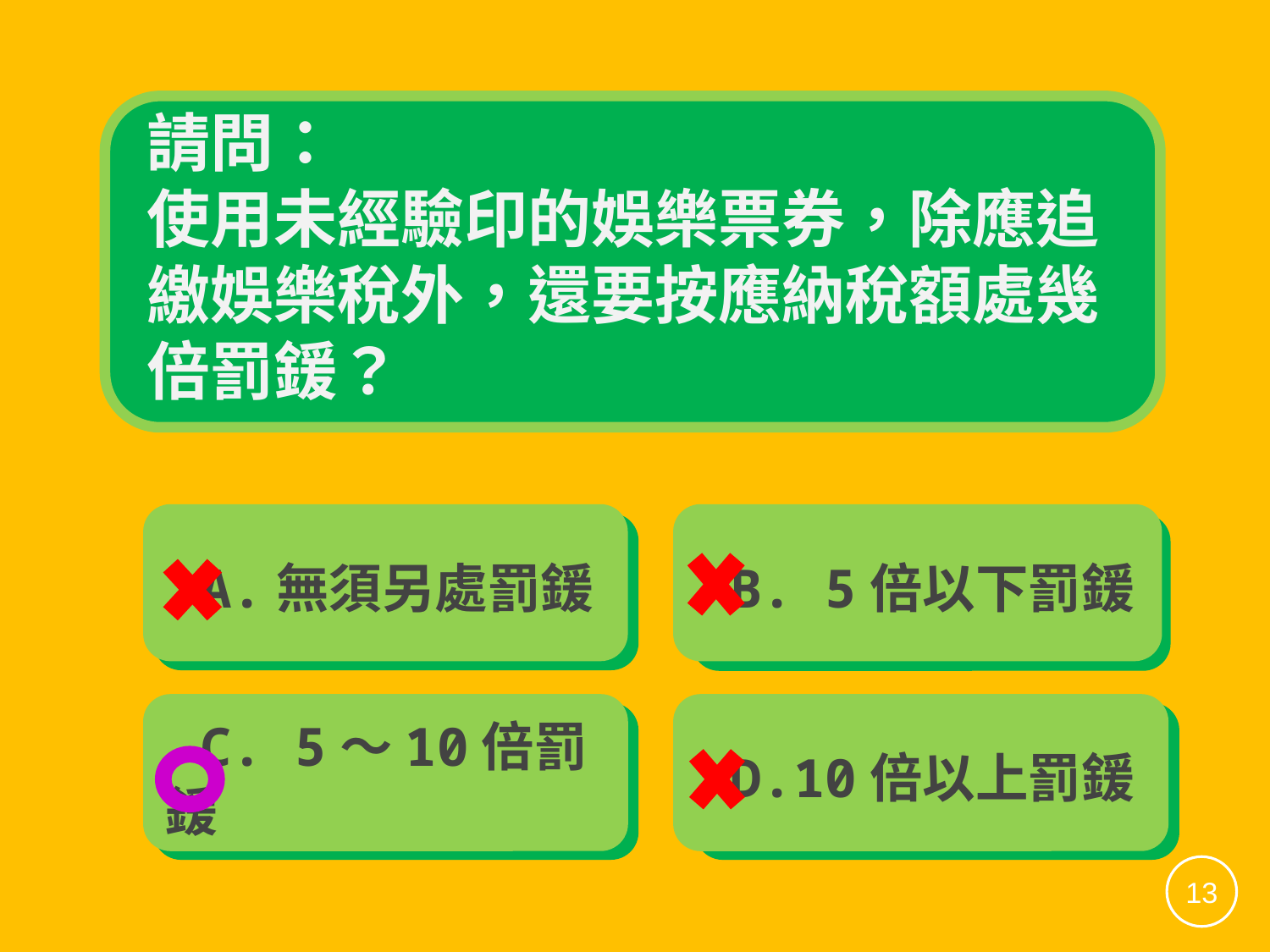

請問：
使用未經驗印的娛樂票券，除應追繳娛樂稅外，還要按應納稅額處幾倍罰鍰？
  A.無須另處罰鍰

  B. 5倍以下罰鍰

  C. 5〜10倍罰鍰

  D.10倍以上罰鍰

13